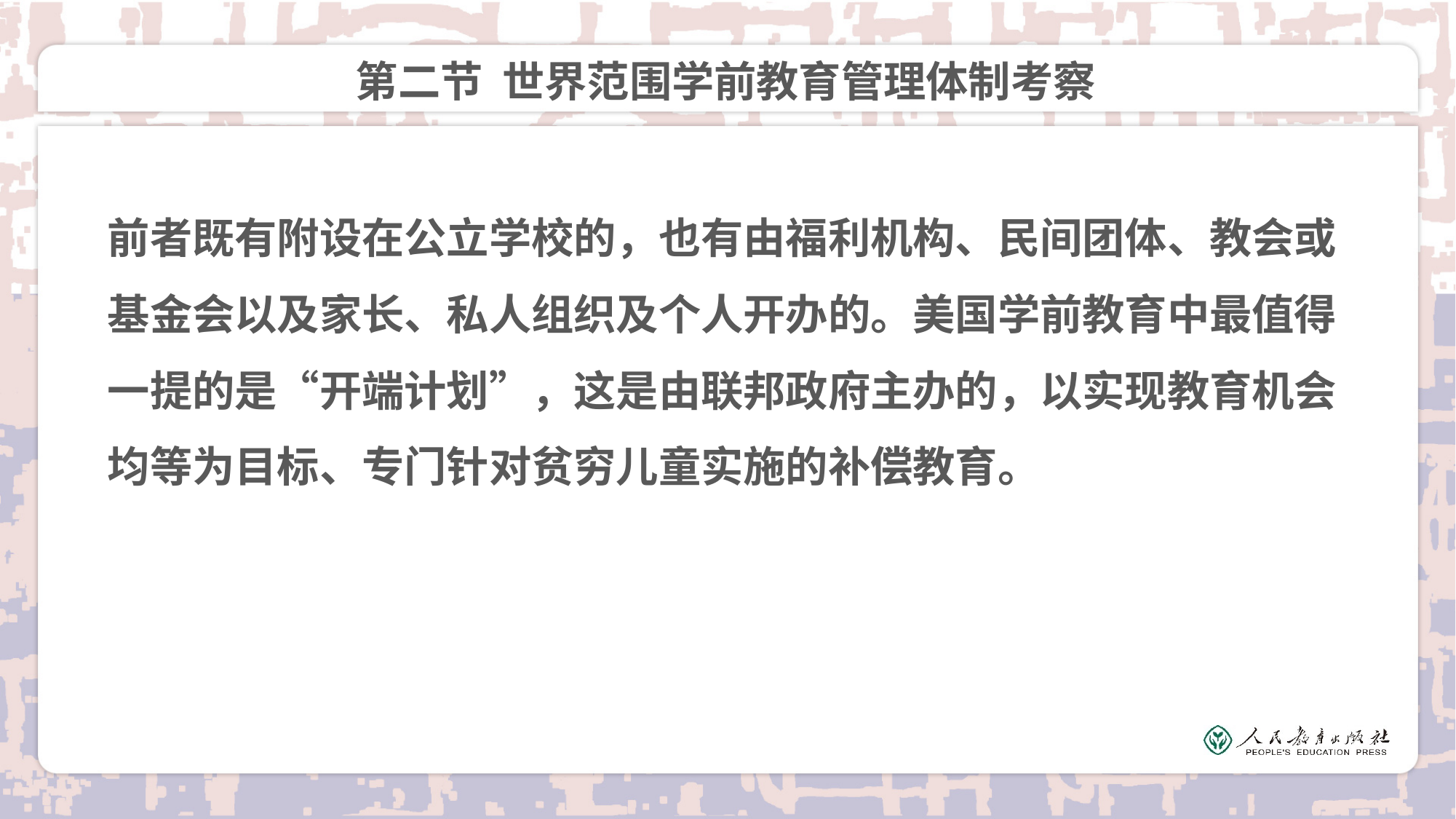

# 第二节  世界范围学前教育管理体制考察
前者既有附设在公立学校的，也有由福利机构、民间团体、教会或基金会以及家长、私人组织及个人开办的。美国学前教育中最值得一提的是“开端计划”，这是由联邦政府主办的，以实现教育机会均等为目标、专门针对贫穷儿童实施的补偿教育。